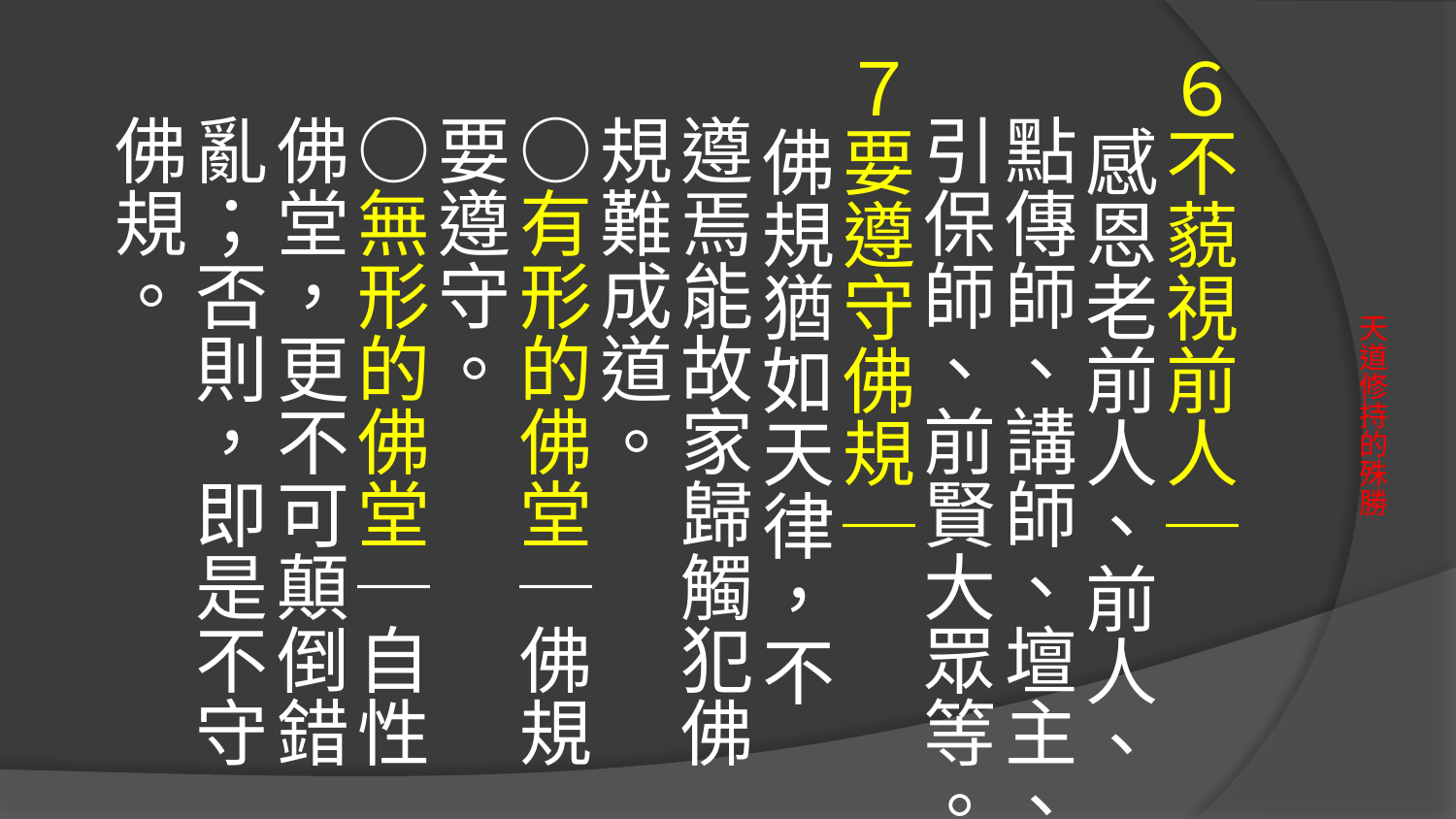

６不藐視前人｜
　感恩老前人、前人、點傳師、講師、壇主、引保師、前賢大眾等。
７要遵守佛規｜
　佛規猶如天律，不遵焉能故家歸觸犯佛規難成道。
○有形的佛堂｜佛規要遵守。
○無形的佛堂｜自性佛堂，更不可顛倒錯亂；否則，即是不守佛規。

# 天道修持的殊勝